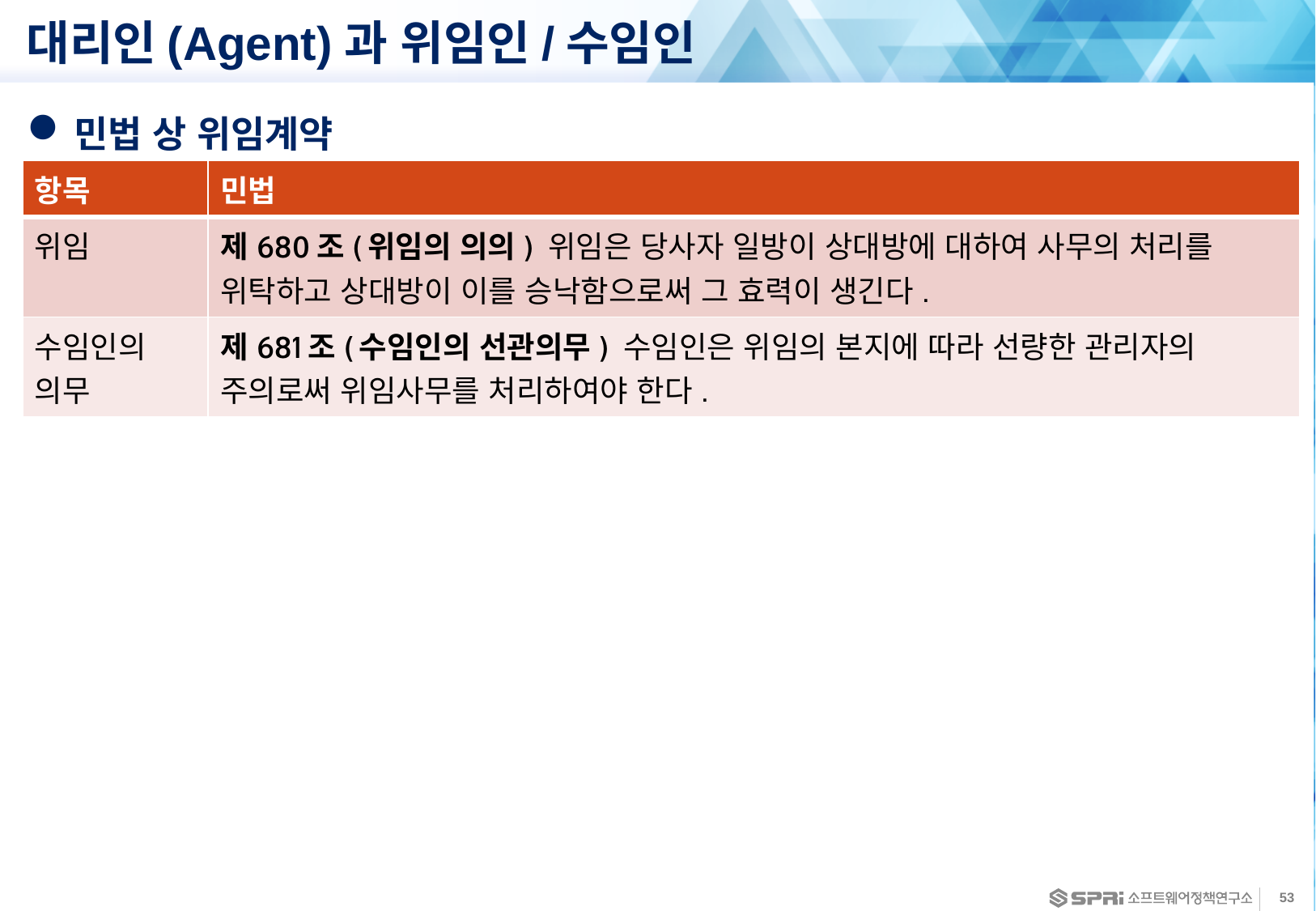

# 대리인(Agent)과 위임인/수임인
민법 상 위임계약

| 항목 | 민법 |
| --- | --- |
| 위임 | 제680조(위임의 의의) 위임은 당사자 일방이 상대방에 대하여 사무의 처리를 위탁하고 상대방이 이를 승낙함으로써 그 효력이 생긴다. |
| 수임인의 의무 | 제681조(수임인의 선관의무) 수임인은 위임의 본지에 따라 선량한 관리자의 주의로써 위임사무를 처리하여야 한다. |